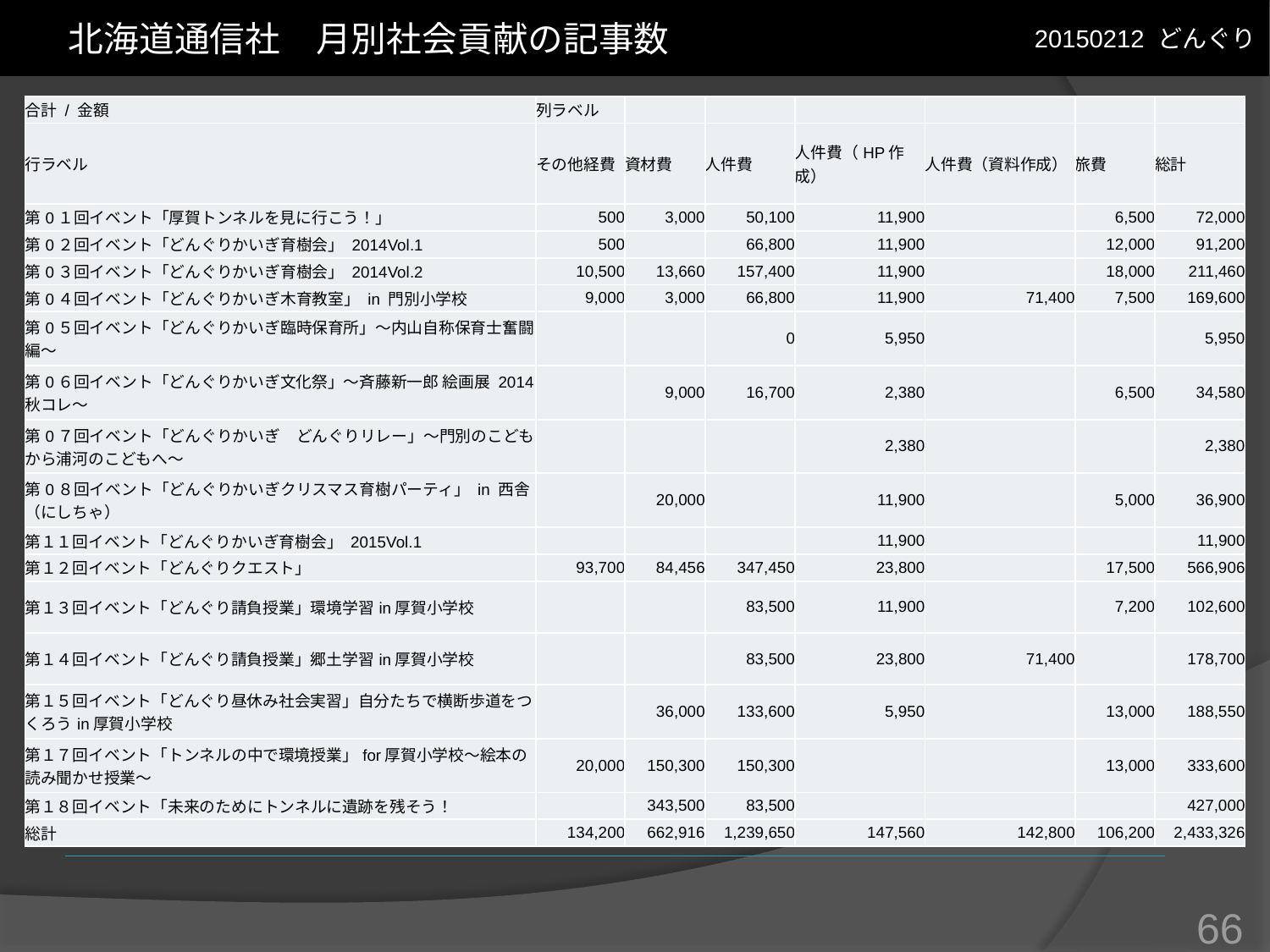

20150212 どんぐり
# 北海道通信社　月別社会貢献の記事数
| 合計 / 金額 | 列ラベル |  |  |  |  |  |  |
| --- | --- | --- | --- | --- | --- | --- | --- |
| 行ラベル | その他経費 | 資材費 | 人件費 | 人件費（HP作成） | 人件費（資料作成） | 旅費 | 総計 |
| 第0１回イベント「厚賀トンネルを見に行こう！」 | 500 | 3,000 | 50,100 | 11,900 |  | 6,500 | 72,000 |
| 第0２回イベント「どんぐりかいぎ育樹会」 2014Vol.1 | 500 |  | 66,800 | 11,900 |  | 12,000 | 91,200 |
| 第0３回イベント「どんぐりかいぎ育樹会」 2014Vol.2 | 10,500 | 13,660 | 157,400 | 11,900 |  | 18,000 | 211,460 |
| 第0４回イベント「どんぐりかいぎ木育教室」 in 門別小学校 | 9,000 | 3,000 | 66,800 | 11,900 | 71,400 | 7,500 | 169,600 |
| 第0５回イベント「どんぐりかいぎ臨時保育所」～内山自称保育士奮闘編～ |  |  | 0 | 5,950 |  |  | 5,950 |
| 第0６回イベント「どんぐりかいぎ文化祭」～斉藤新一郎 絵画展 2014秋コレ～ |  | 9,000 | 16,700 | 2,380 |  | 6,500 | 34,580 |
| 第0７回イベント「どんぐりかいぎ　どんぐりリレー」～門別のこどもから浦河のこどもへ～ |  |  |  | 2,380 |  |  | 2,380 |
| 第0８回イベント「どんぐりかいぎクリスマス育樹パーティ」 in 西舎 （にしちゃ） |  | 20,000 |  | 11,900 |  | 5,000 | 36,900 |
| 第１１回イベント「どんぐりかいぎ育樹会」 2015Vol.1 |  |  |  | 11,900 |  |  | 11,900 |
| 第１２回イベント「どんぐりクエスト」 | 93,700 | 84,456 | 347,450 | 23,800 |  | 17,500 | 566,906 |
| 第１３回イベント「どんぐり請負授業」環境学習in厚賀小学校 |  |  | 83,500 | 11,900 |  | 7,200 | 102,600 |
| 第１４回イベント「どんぐり請負授業」郷土学習in厚賀小学校 |  |  | 83,500 | 23,800 | 71,400 |  | 178,700 |
| 第１５回イベント「どんぐり昼休み社会実習」自分たちで横断歩道をつくろうin厚賀小学校 |  | 36,000 | 133,600 | 5,950 |  | 13,000 | 188,550 |
| 第１７回イベント「トンネルの中で環境授業」for厚賀小学校～絵本の読み聞かせ授業～ | 20,000 | 150,300 | 150,300 |  |  | 13,000 | 333,600 |
| 第１８回イベント「未来のためにトンネルに遺跡を残そう！ |  | 343,500 | 83,500 |  |  |  | 427,000 |
| 総計 | 134,200 | 662,916 | 1,239,650 | 147,560 | 142,800 | 106,200 | 2,433,326 |
66